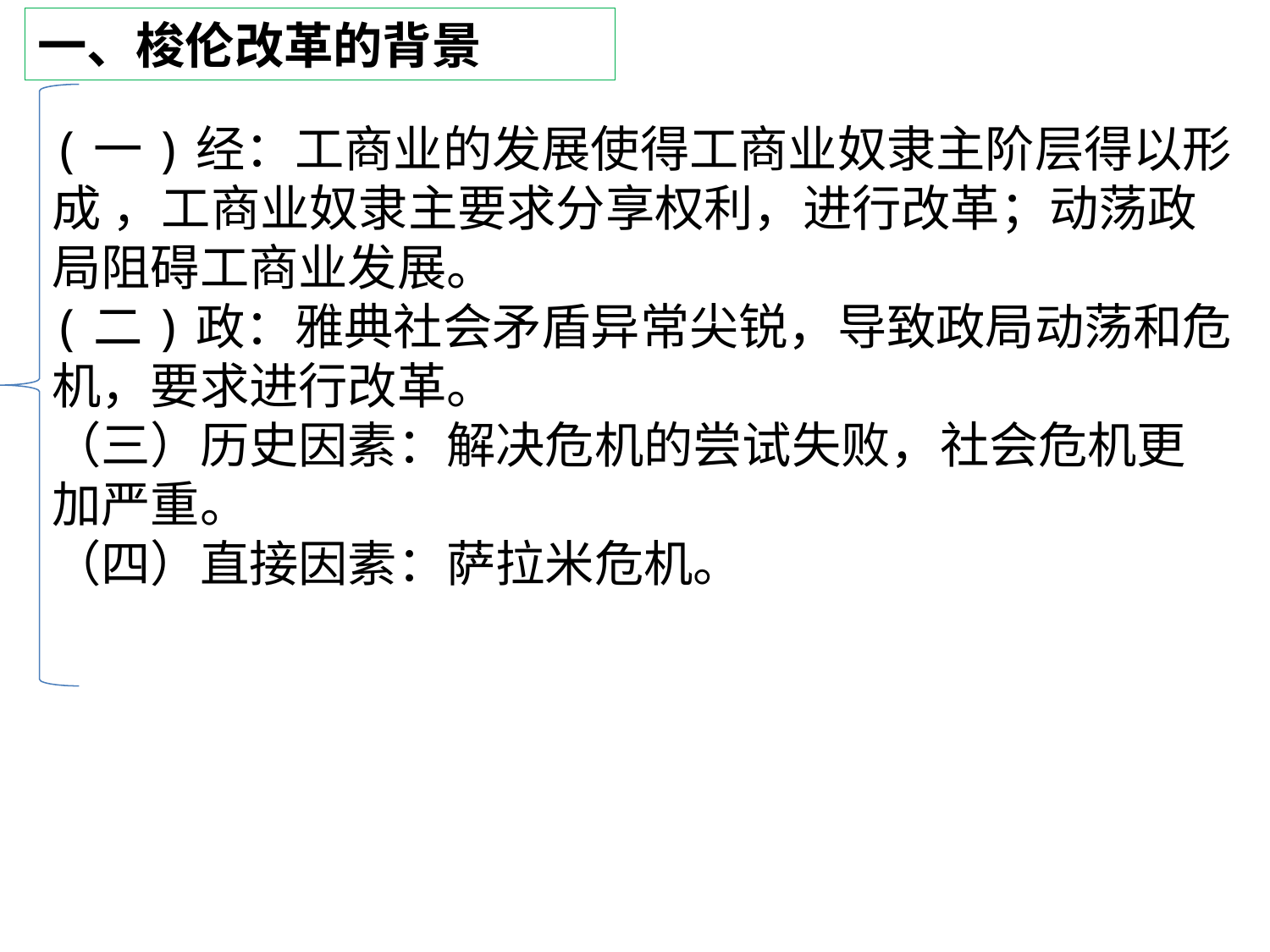

一、梭伦改革的背景

(一)经：工商业的发展使得工商业奴隶主阶层得以形成 ，工商业奴隶主要求分享权利，进行改革；动荡政局阻碍工商业发展。
(二)政：雅典社会矛盾异常尖锐，导致政局动荡和危机，要求进行改革。
（三）历史因素：解决危机的尝试失败，社会危机更加严重。
（四）直接因素：萨拉米危机。